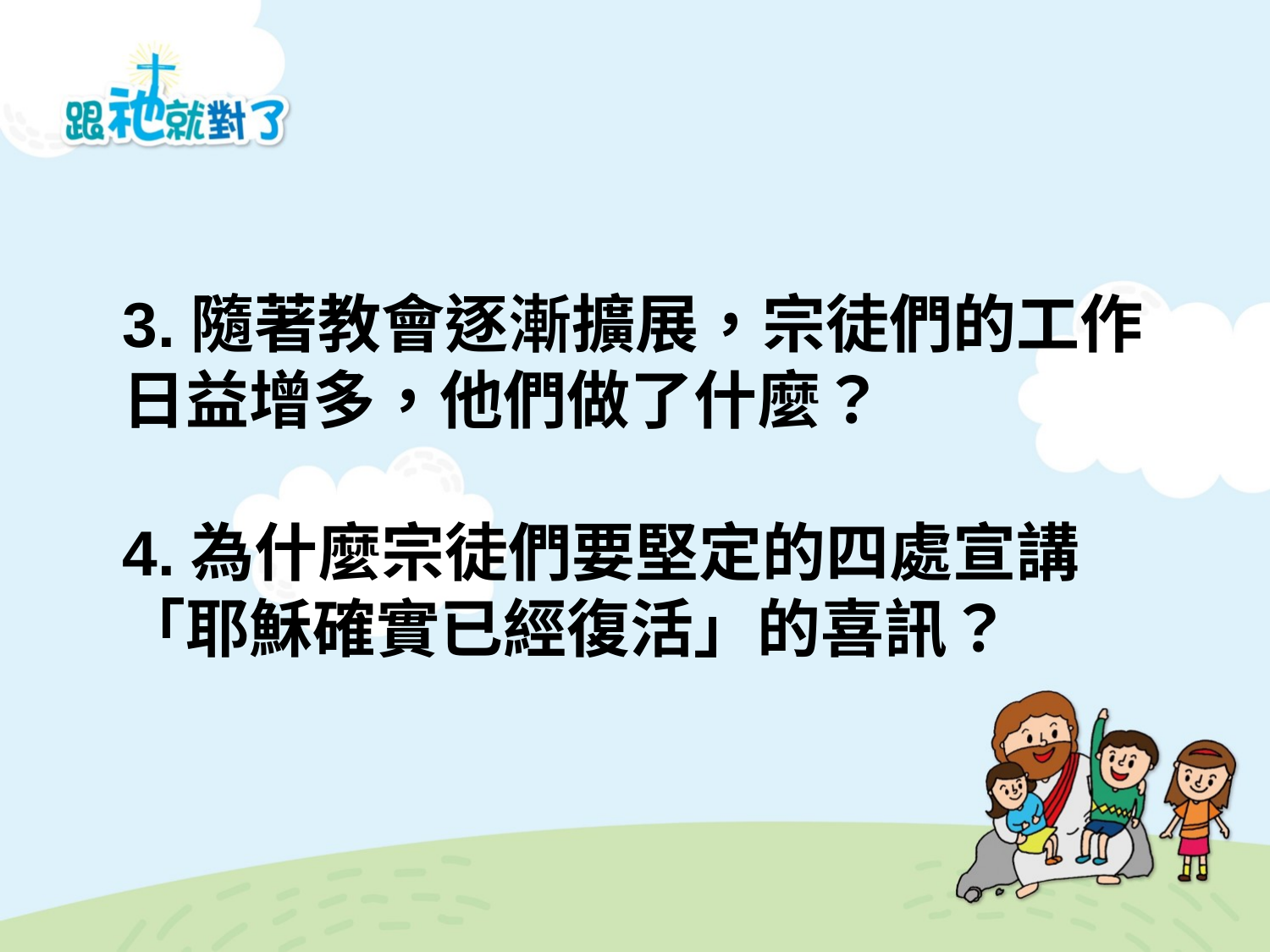

3.隨著教會逐漸擴展，宗徒們的工作日益增多，他們做了什麼？

4.為什麼宗徒們要堅定的四處宣講「耶穌確實已經復活」的喜訊？